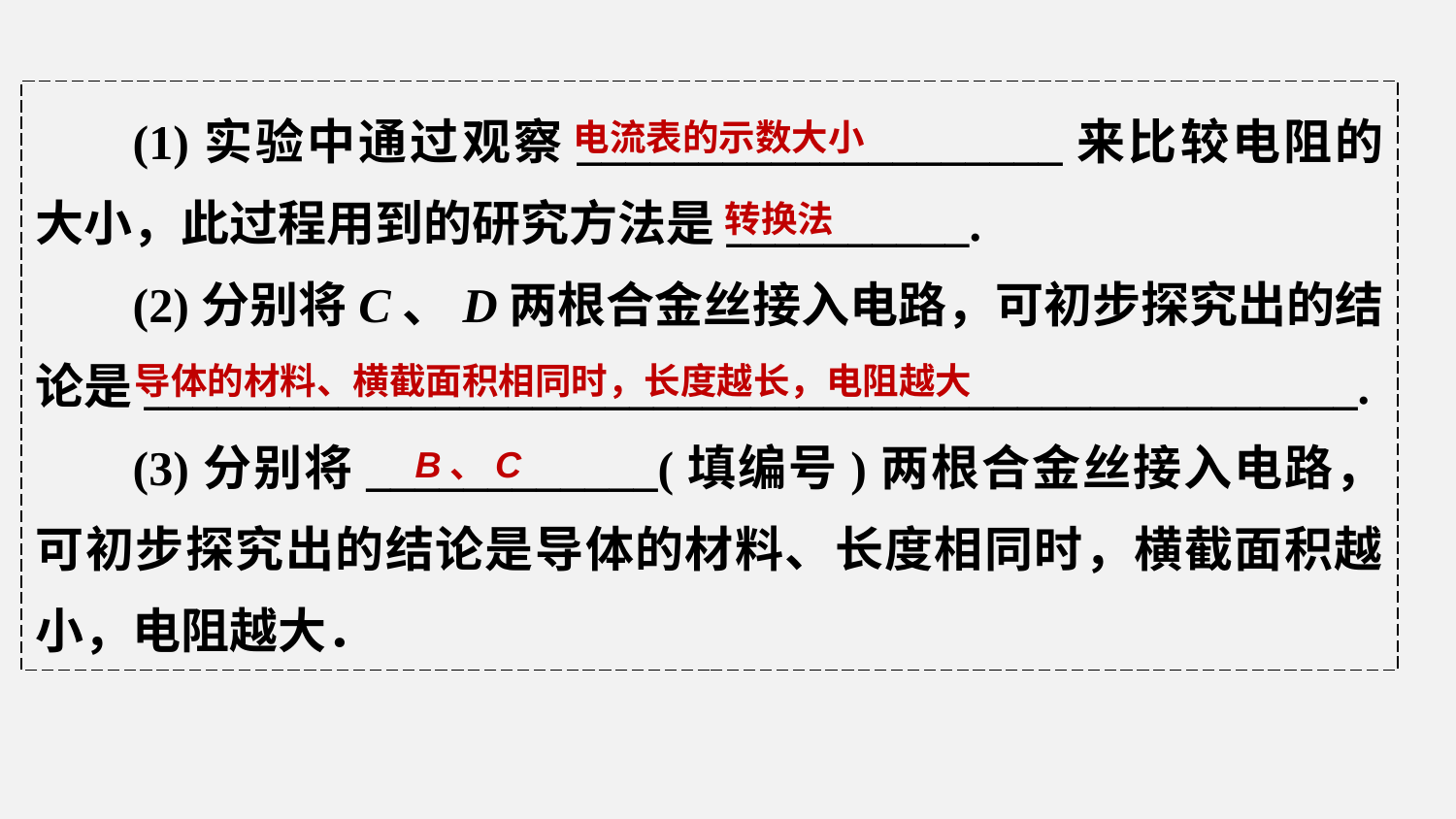

(1)实验中通过观察____________________来比较电阻的大小，此过程用到的研究方法是__________.
(2)分别将C、D两根合金丝接入电路，可初步探究出的结论是__________________________________________________.
(3)分别将____________(填编号)两根合金丝接入电路，可初步探究出的结论是导体的材料、长度相同时，横截面积越小，电阻越大．
电流表的示数大小
转换法
导体的材料、横截面积相同时，长度越长，电阻越大
B、C